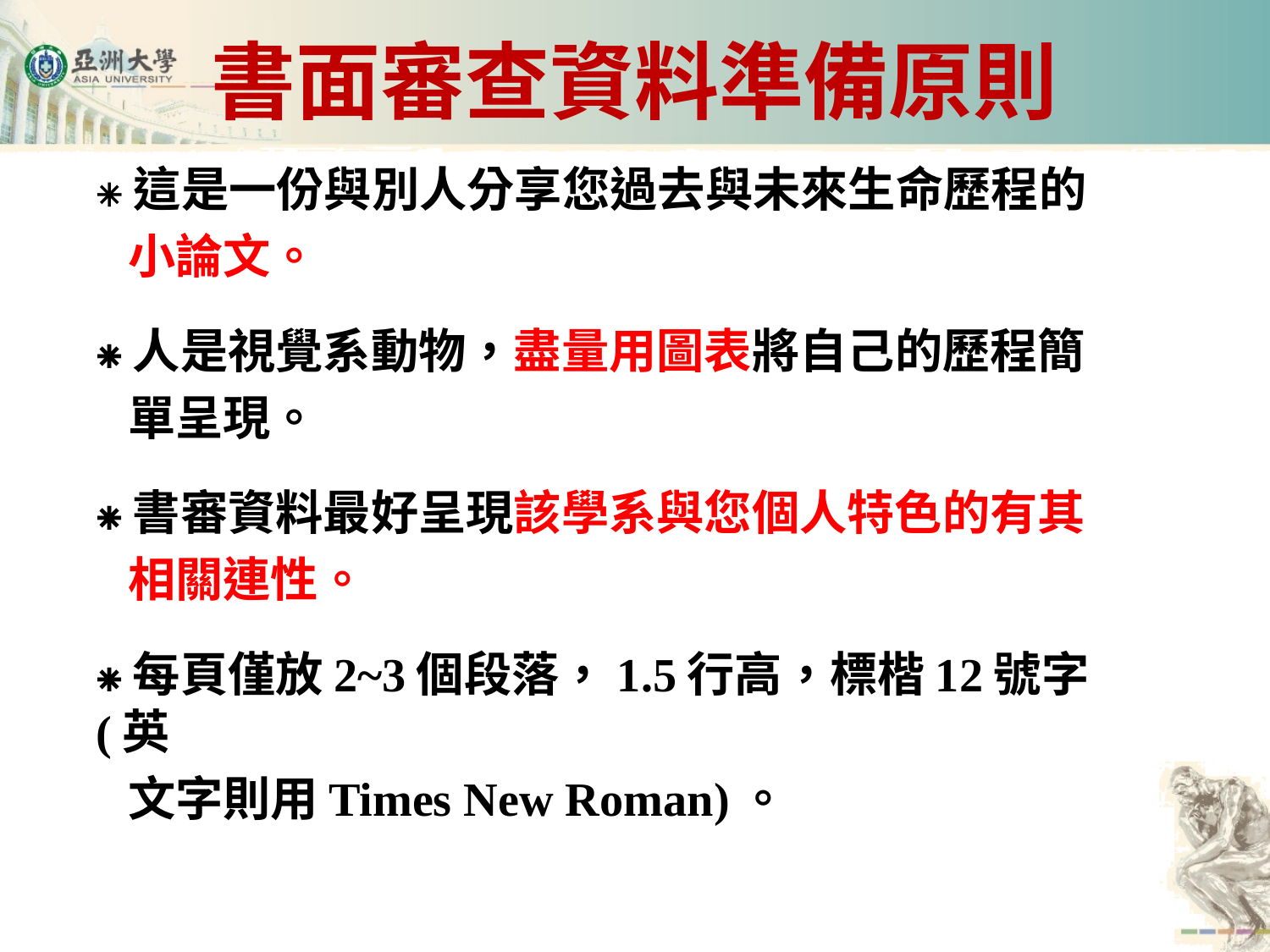

# 書面審查資料準備原則
⁕這是一份與別人分享您過去與未來生命歷程的
  小論文。
⁕人是視覺系動物，盡量用圖表將自己的歷程簡
  單呈現。
⁕書審資料最好呈現該學系與您個人特色的有其
  相關連性。
⁕每頁僅放2~3個段落，1.5行高，標楷12號字(英
  文字則用Times New Roman)。